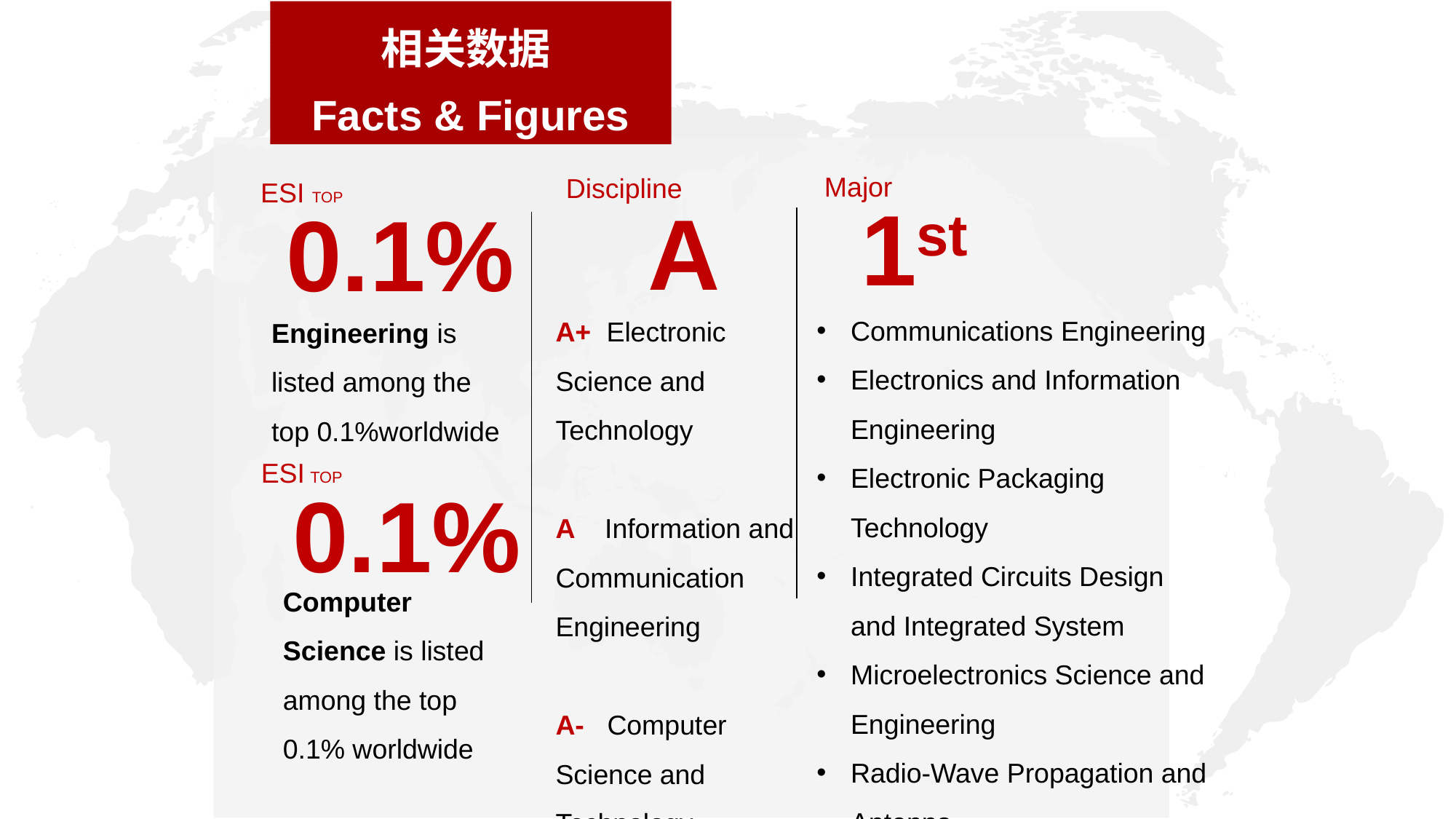

相关数据
Facts & Figures

ESI TOP
0.1%
Engineering is listed among the top 0.1%worldwide
Major
Discipline
1st
Communications Engineering
Electronics and Information Engineering
Electronic Packaging Technology
Integrated Circuits Design and Integrated System
Microelectronics Science and Engineering
Radio-Wave Propagation and Antenna
A
A+  Electronic Science and Technology

A    Information and Communication Engineering

A-   Computer Science and Technology
ESI TOP
0.1%
Computer Science is listed among the top 0.1% worldwide